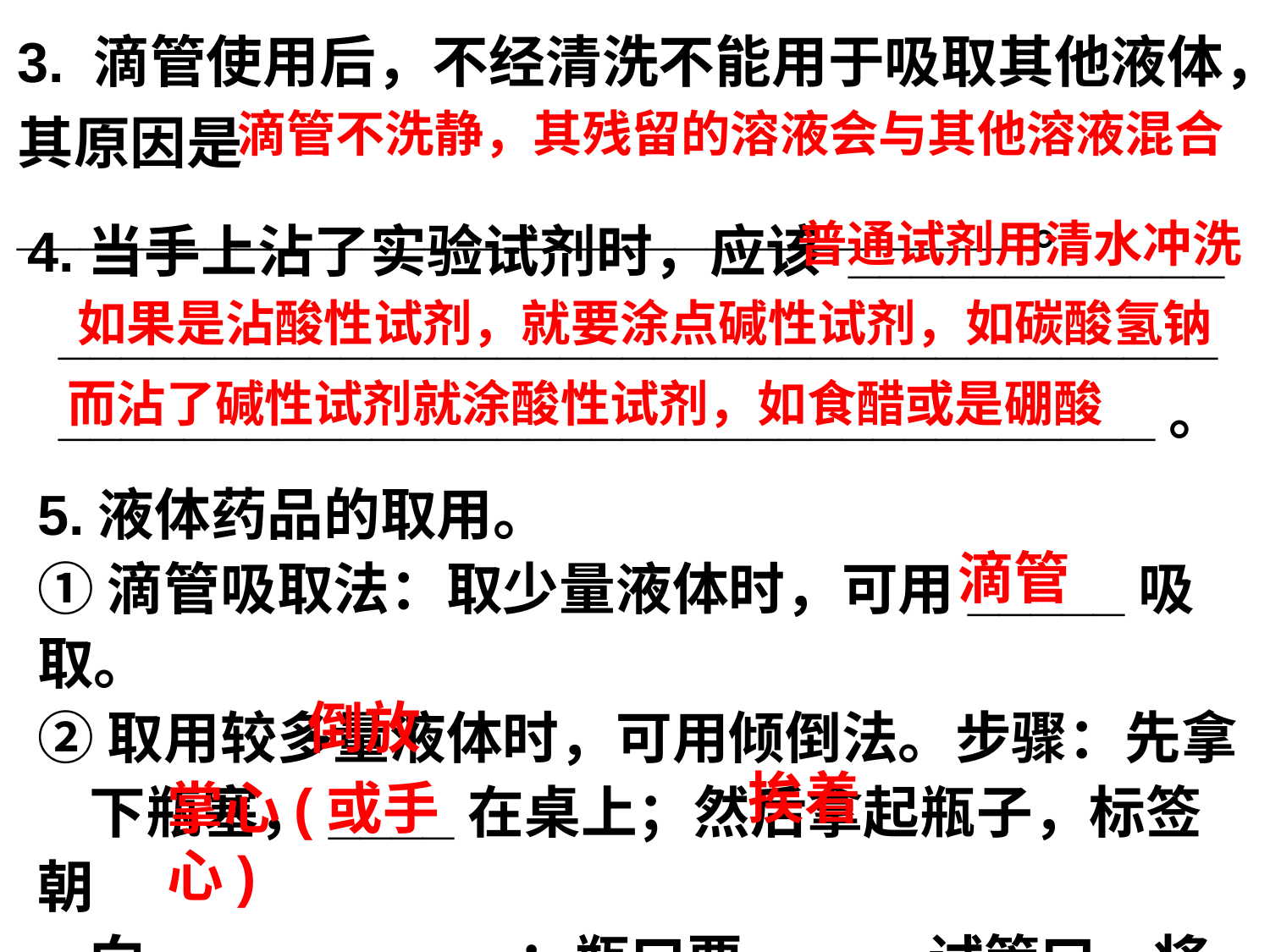

3. 滴管使用后，不经清洗不能用于吸取其他液体，
其原因是________________________________。
滴管不洗静，其残留的溶液会与其他溶液混合
4.当手上沾了实验试剂时，应该 ____________
  _____________________________________
  ___________________________________。
普通试剂用清水冲洗
如果是沾酸性试剂，就要涂点碱性试剂，如碳酸氢钠
而沾了碱性试剂就涂酸性试剂，如食醋或是硼酸
5.液体药品的取用。
①滴管吸取法：取少量液体时，可用_____吸取。
②取用较多量液体时，可用倾倒法。步骤：先拿
   下瓶塞，____在桌上；然后拿起瓶子，标签朝
   向___________；瓶口要_____试管口，将液
   体缓缓倒入试管中。
滴管
倒放
挨着
掌心(或手心)